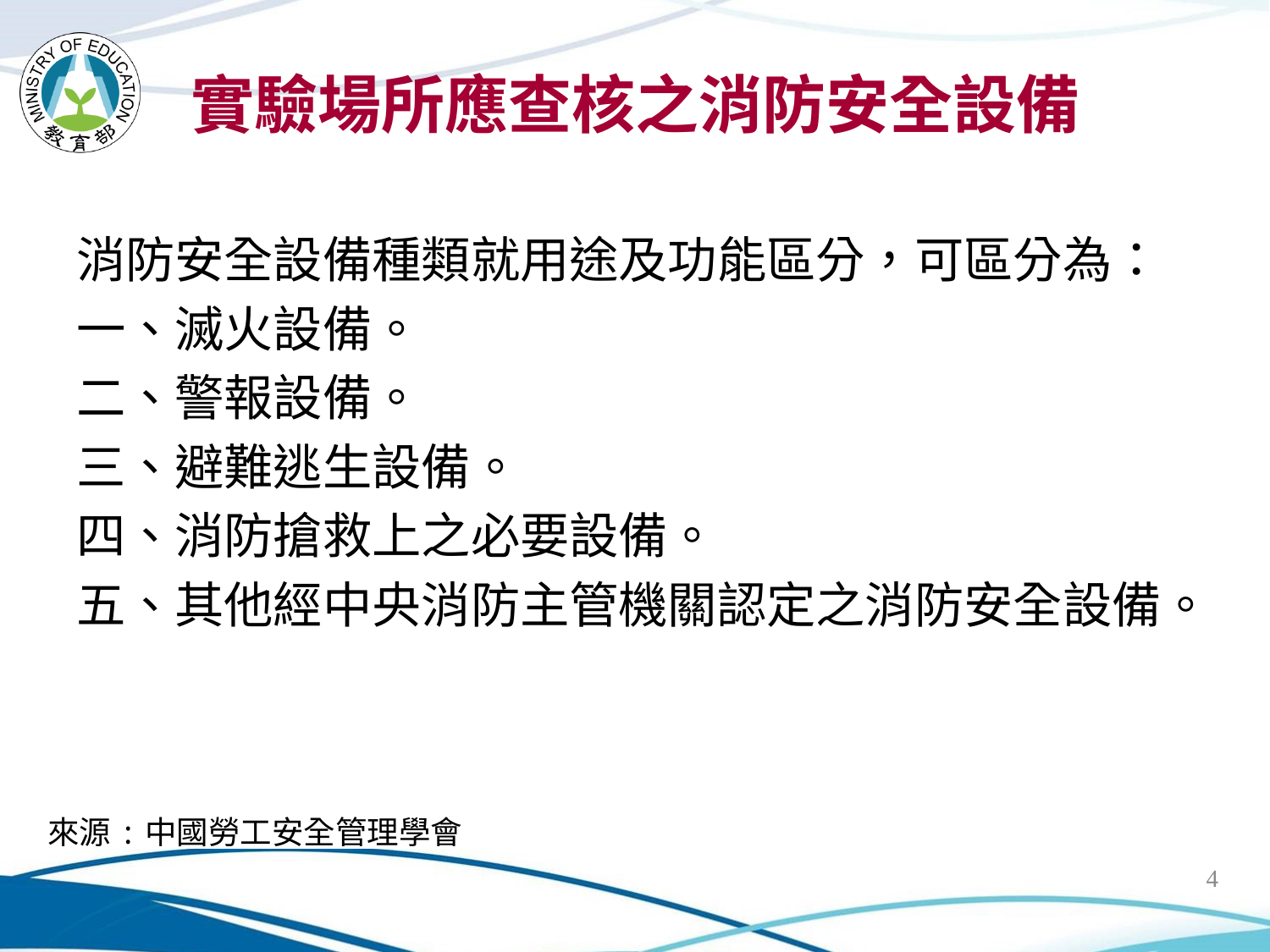

# 實驗場所應查核之消防安全設備
消防安全設備種類就用途及功能區分，可區分為：
一、滅火設備。
二、警報設備。
三、避難逃生設備。
四、消防搶救上之必要設備。
五、其他經中央消防主管機關認定之消防安全設備。
來源:中國勞工安全管理學會
4